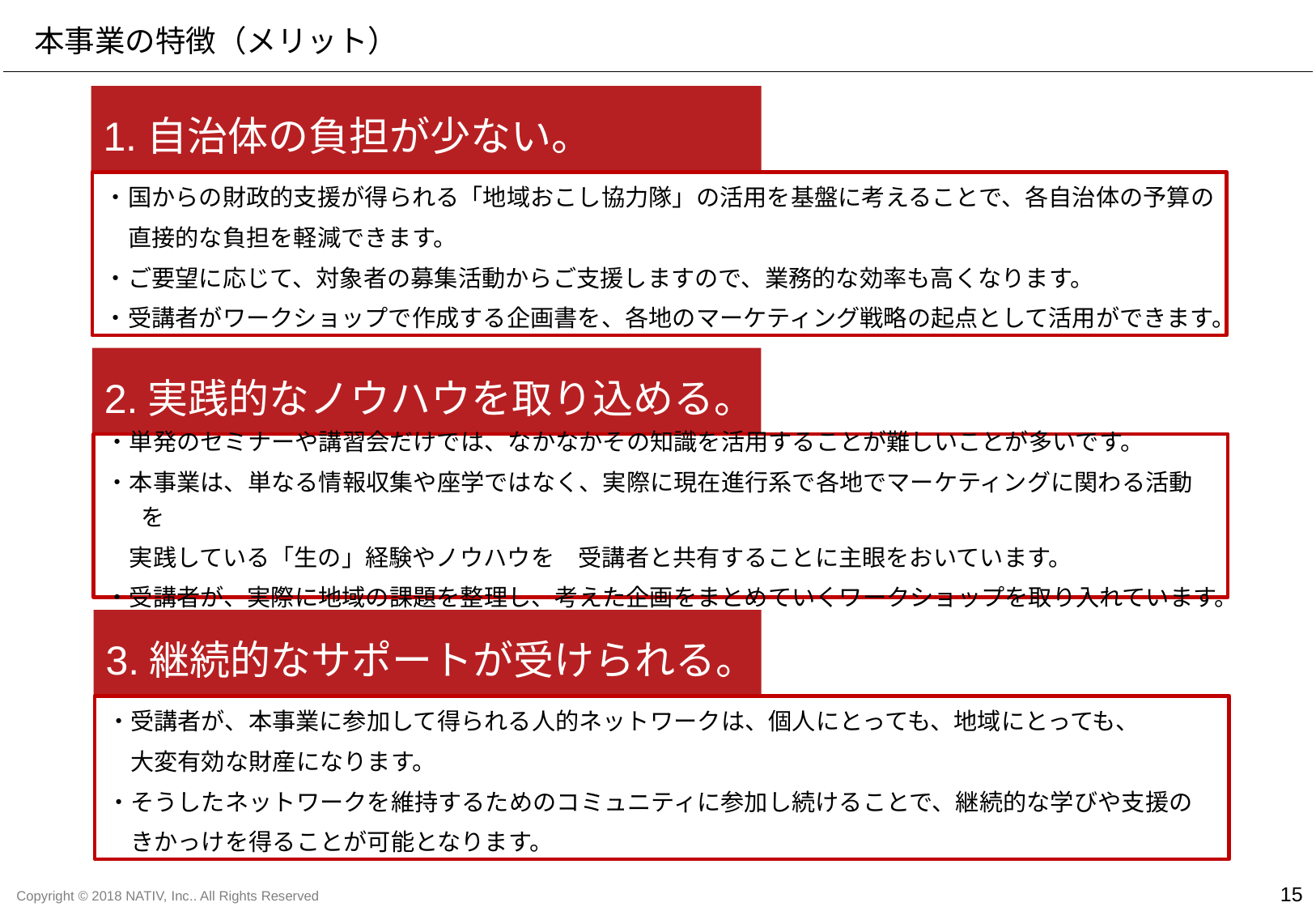

本事業の特徴（メリット）
1.自治体の負担が少ない。
・国からの財政的支援が得られる「地域おこし協力隊」の活用を基盤に考えることで、各自治体の予算の
　直接的な負担を軽減できます。
・ご要望に応じて、対象者の募集活動からご支援しますので、業務的な効率も高くなります。
・受講者がワークショップで作成する企画書を、各地のマーケティング戦略の起点として活用ができます。
2.実践的なノウハウを取り込める。
・単発のセミナーや講習会だけでは、なかなかその知識を活用することが難しいことが多いです。
・本事業は、単なる情報収集や座学ではなく、実際に現在進行系で各地でマーケティングに関わる活動を
　実践している「生の」経験やノウハウを　受講者と共有することに主眼をおいています。
・受講者が、実際に地域の課題を整理し、考えた企画をまとめていくワークショップを取り入れています。
3.継続的なサポートが受けられる。
・受講者が、本事業に参加して得られる人的ネットワークは、個人にとっても、地域にとっても、
　大変有効な財産になります。
・そうしたネットワークを維持するためのコミュニティに参加し続けることで、継続的な学びや支援の
　きかっけを得ることが可能となります。